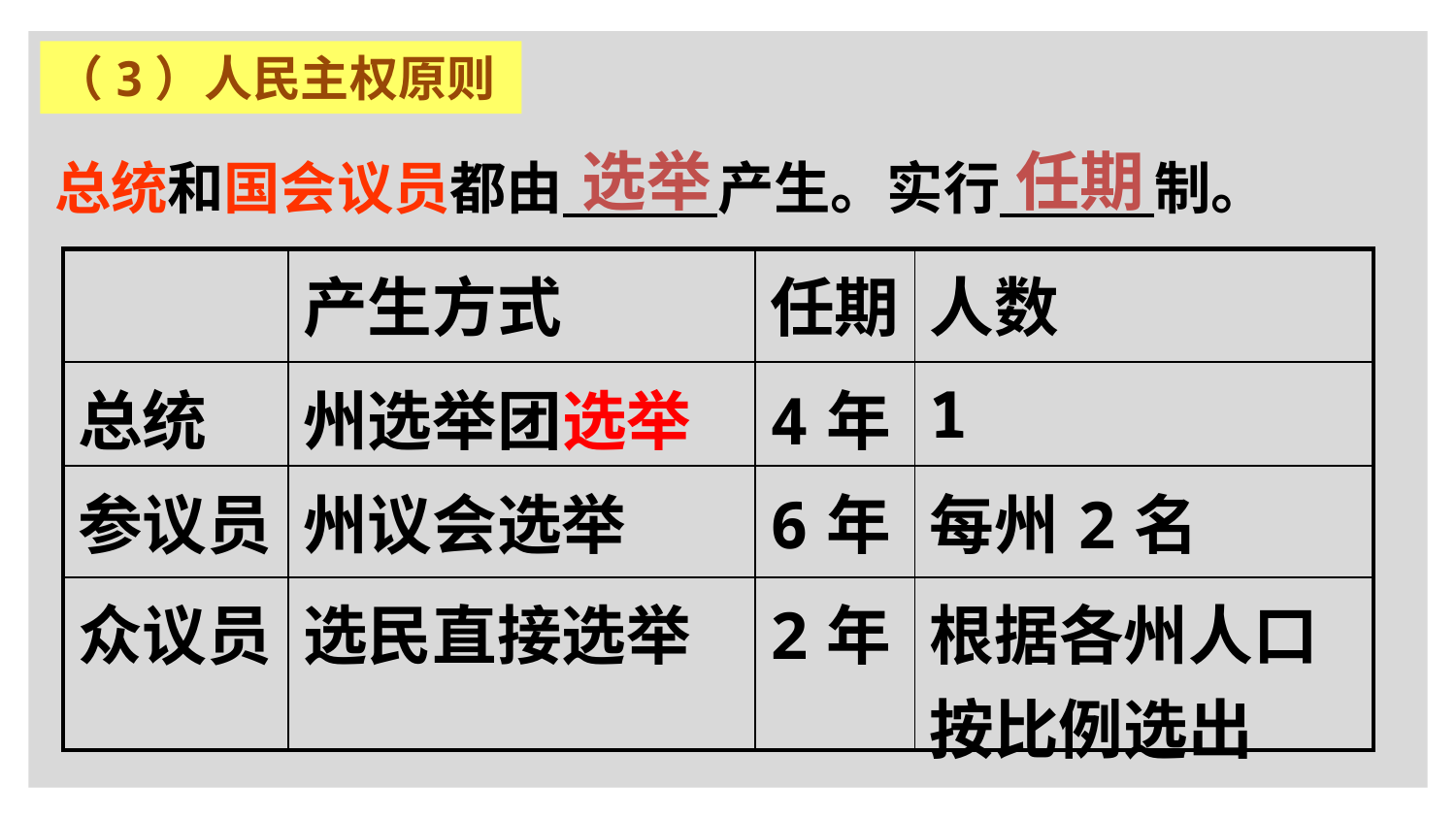

（3）人民主权原则
选举
任期
总统和国会议员都由            产生。实行            制。
|  | 产生方式 | 任期 | 人数 |
| --- | --- | --- | --- |
| 总统 | 州选举团选举 | 4年 | 1 |
| 参议员 | 州议会选举 | 6年 | 每州2名 |
| 众议员 | 选民直接选举 | 2年 | 根据各州人口按比例选出 |